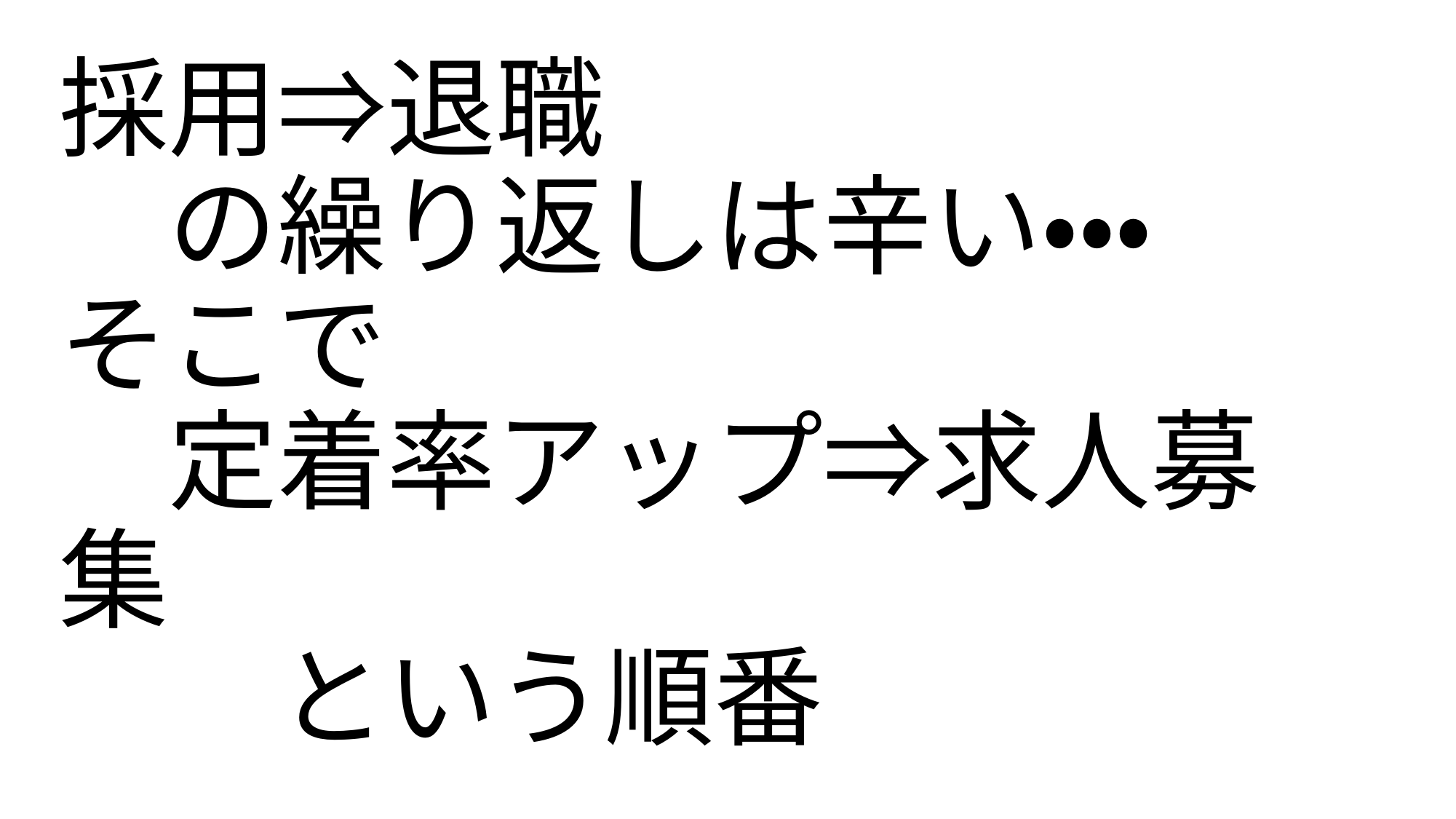

# 採用⇒退職 　の繰り返しは辛い・・・ そこで 　定着率アップ⇒求人募集 　　という順番